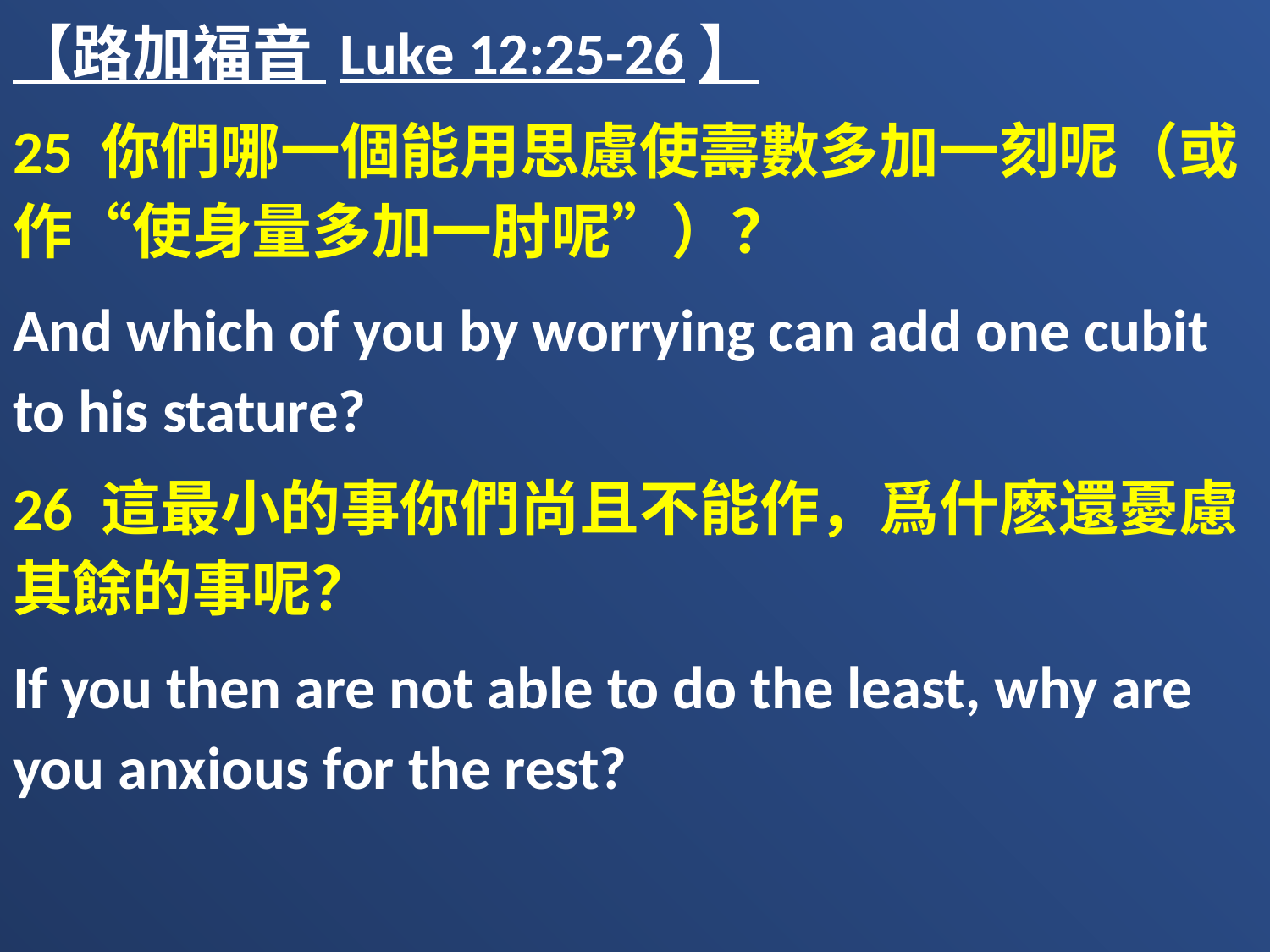

【路加福音 Luke 12:25-26】
25 你們哪一個能用思慮使壽數多加一刻呢（或作“使身量多加一肘呢”）？
And which of you by worrying can add one cubit to his stature?
26 這最小的事你們尚且不能作，爲什麽還憂慮其餘的事呢？
If you then are not able to do the least, why are you anxious for the rest?